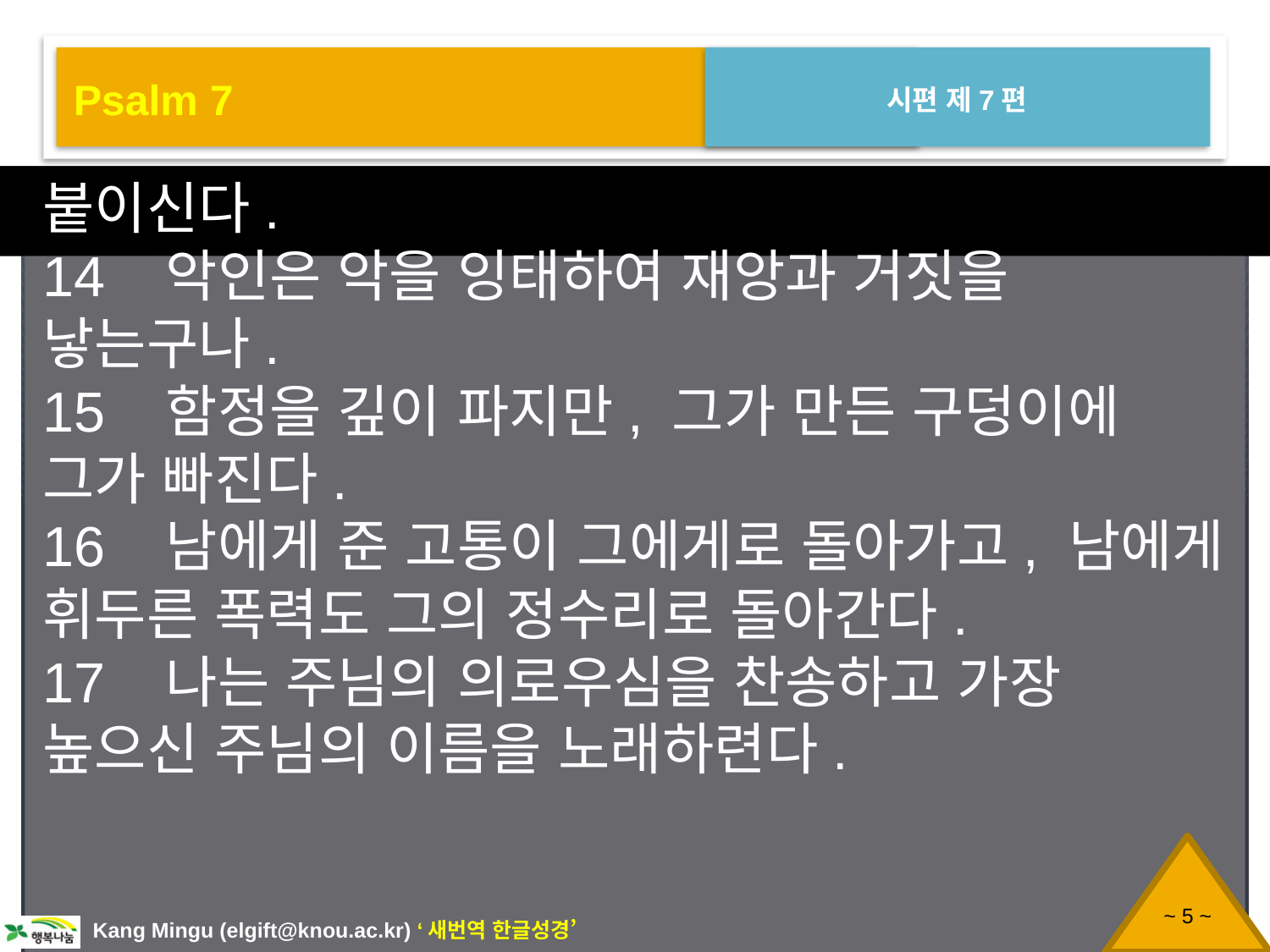

Psalm 7
시편 제7편
붙이신다.
14   악인은 악을 잉태하여 재앙과 거짓을 낳는구나.
15   함정을 깊이 파지만, 그가 만든 구덩이에 그가 빠진다.
16   남에게 준 고통이 그에게로 돌아가고, 남에게 휘두른 폭력도 그의 정수리로 돌아간다.
17   나는 주님의 의로우심을 찬송하고 가장 높으신 주님의 이름을 노래하련다.